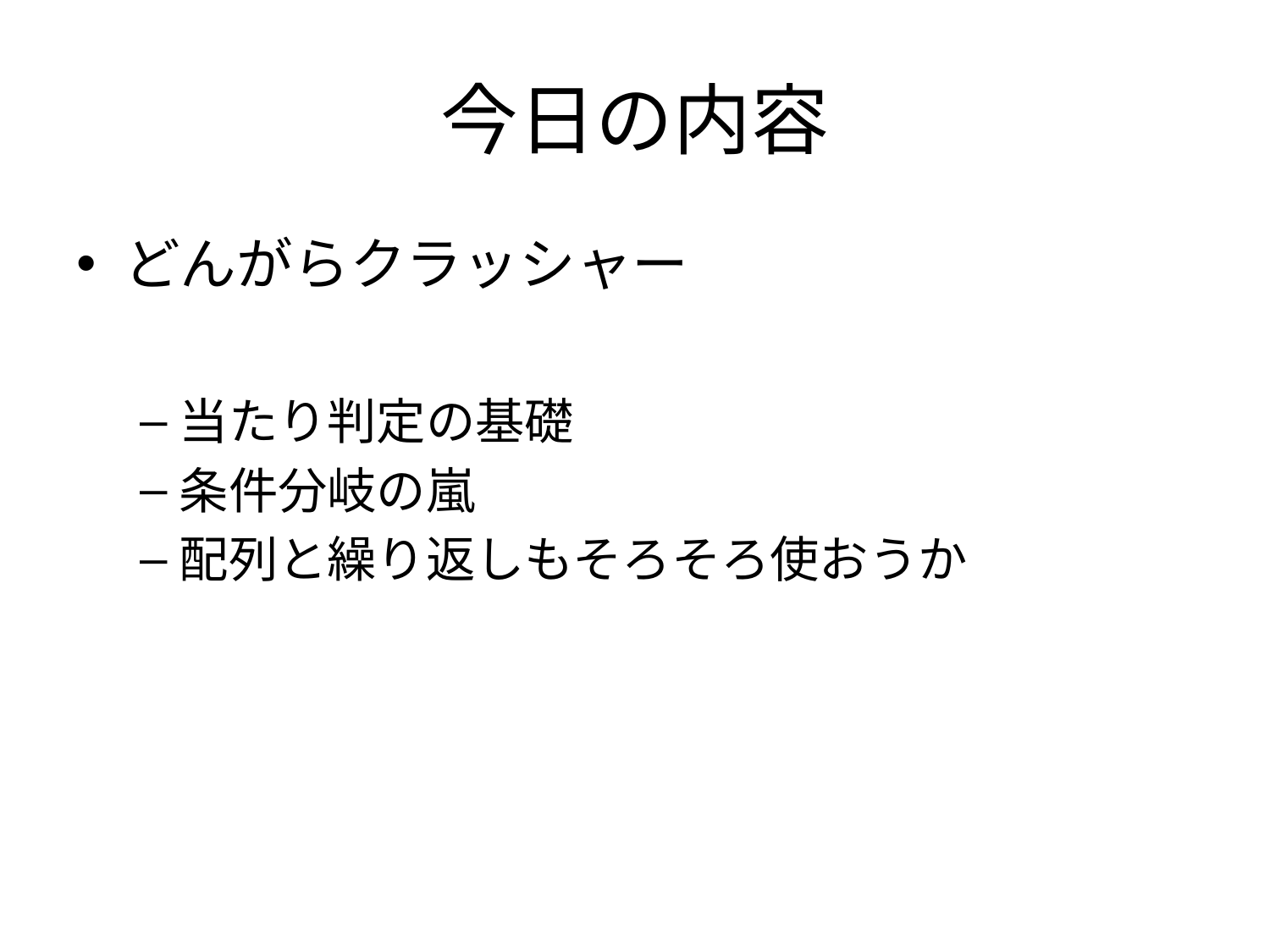

# 今日の内容
どんがらクラッシャー

当たり判定の基礎
条件分岐の嵐
配列と繰り返しもそろそろ使おうか